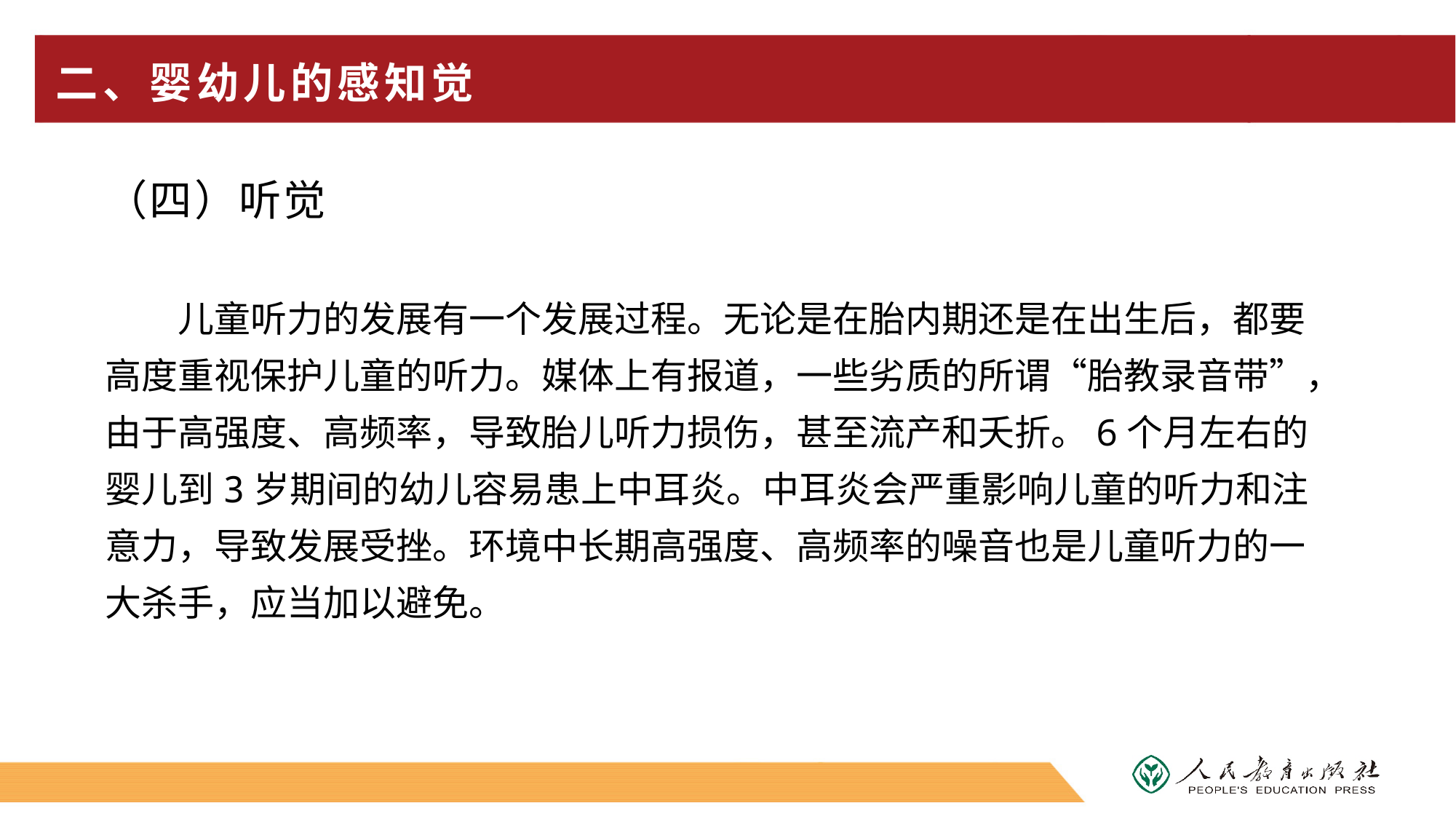

# 二、婴幼儿的感知觉
（四）听觉
儿童听力的发展有一个发展过程。无论是在胎内期还是在出生后，都要高度重视保护儿童的听力。媒体上有报道，一些劣质的所谓“胎教录音带”，由于高强度、高频率，导致胎儿听力损伤，甚至流产和夭折。6个月左右的婴儿到3岁期间的幼儿容易患上中耳炎。中耳炎会严重影响儿童的听力和注意力，导致发展受挫。环境中长期高强度、高频率的噪音也是儿童听力的一大杀手，应当加以避免。